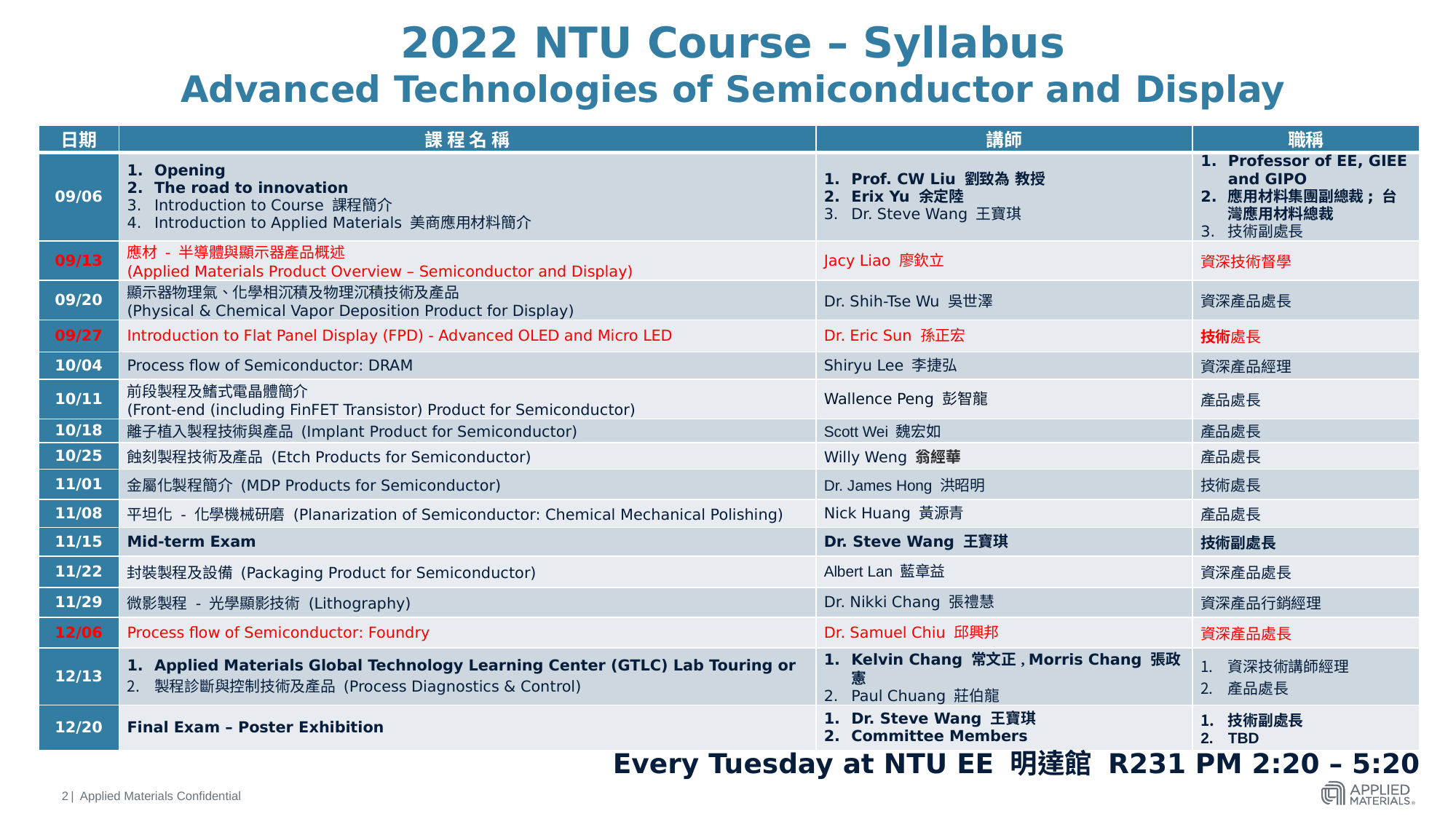

# 2022 NTU Course – Syllabus Advanced Technologies of Semiconductor and Display

| 日期 | 課 程 名 稱 | 講師 | 職稱 |
| --- | --- | --- | --- |
| 09/06 | Opening The road to innovation Introduction to Course 課程簡介 Introduction to Applied Materials 美商應用材料簡介 | Prof. CW Liu 劉致為 教授 Erix Yu 余定陸 Dr. Steve Wang 王寶琪 | Professor of EE, GIEE and GIPO 應用材料集團副總裁; 台灣應用材料總裁 技術副處長 |
| 09/13 | 應材 - 半導體與顯示器產品概述 (Applied Materials Product Overview – Semiconductor and Display) | Jacy Liao 廖欽立 | 資深技術督學 |
| 09/20 | 顯示器物理氣、化學相沉積及物理沉積技術及產品 (Physical & Chemical Vapor Deposition Product for Display) | Dr. Shih-Tse Wu 吳世澤 | 資深產品處長 |
| 09/27 | Introduction to Flat Panel Display (FPD) - Advanced OLED and Micro LED | Dr. Eric Sun 孫正宏 | 技術處長 |
| 10/04 | Process flow of Semiconductor: DRAM | Shiryu Lee 李捷弘 | 資深產品經理 |
| 10/11 | 前段製程及鰭式電晶體簡介 (Front-end (including FinFET Transistor) Product for Semiconductor) | Wallence Peng 彭智龍 | 產品處長 |
| 10/18 | 離子植入製程技術與產品 (Implant Product for Semiconductor) | Scott Wei 魏宏如 | 產品處長 |
| 10/25 | 蝕刻製程技術及產品 (Etch Products for Semiconductor) | Willy Weng 翁經華 | 產品處長 |
| 11/01 | 金屬化製程簡介 (MDP Products for Semiconductor) | Dr. James Hong 洪昭明 | 技術處長 |
| 11/08 | 平坦化 - 化學機械研磨 (Planarization of Semiconductor: Chemical Mechanical Polishing) | Nick Huang 黃源青 | 產品處長 |
| 11/15 | Mid-term Exam | Dr. Steve Wang 王寶琪 | 技術副處長 |
| 11/22 | 封裝製程及設備 (Packaging Product for Semiconductor) | Albert Lan 藍章益 | 資深產品處長 |
| 11/29 | 微影製程 - 光學顯影技術 (Lithography) | Dr. Nikki Chang 張禮慧 | 資深產品行銷經理 |
| 12/06 | Process flow of Semiconductor: Foundry | Dr. Samuel Chiu 邱興邦 | 資深產品處長 |
| 12/13 | Applied Materials Global Technology Learning Center (GTLC) Lab Touring or 製程診斷與控制技術及產品 (Process Diagnostics & Control) | Kelvin Chang 常文正, Morris Chang 張政憲 Paul Chuang 莊伯龍 | 資深技術講師經理 產品處長 |
| 12/20 | Final Exam – Poster Exhibition | Dr. Steve Wang 王寶琪 Committee Members | 技術副處長 TBD |
Every Tuesday at NTU EE 明達館 R231 PM 2:20 – 5:20
2